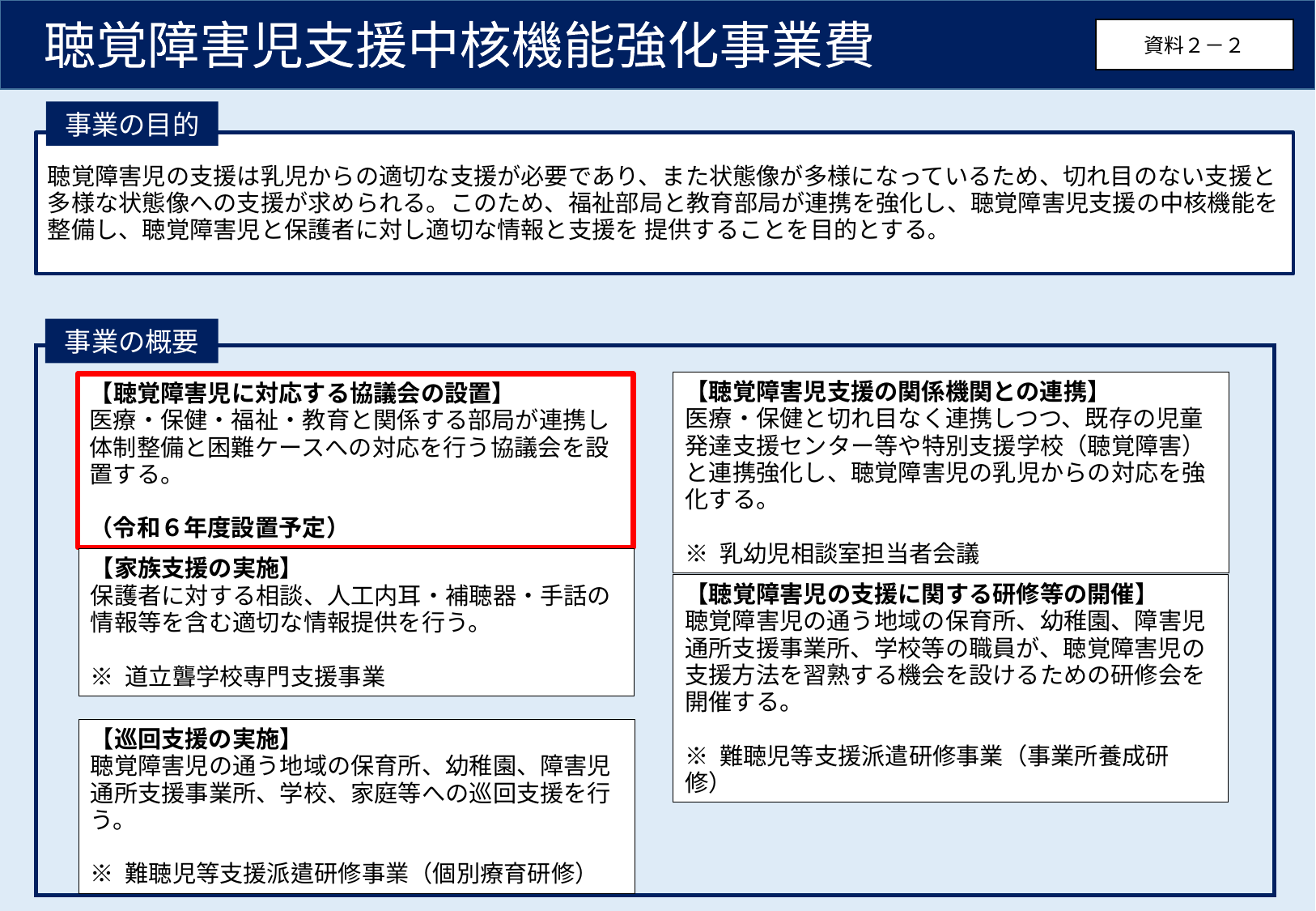

資料２－２
聴覚障害児支援中核機能強化事業費
事業の目的

聴覚障害児の支援は乳児からの適切な支援が必要であり、また状態像が多様になっているため、切れ目のない支援と多様な状態像への支援が求められる。このため、福祉部局と教育部局が連携を強化し、聴覚障害児支援の中核機能を整備し、聴覚障害児と保護者に対し適切な情報と支援を 提供することを目的とする。

事業の概要

【聴覚障害児支援の関係機関との連携】
医療・保健と切れ目なく連携しつつ、既存の児童発達支援センター等や特別支援学校（聴覚障害）と連携強化し、聴覚障害児の乳児からの対応を強化する。

※ 乳幼児相談室担当者会議
【聴覚障害児に対応する協議会の設置】
医療・保健・福祉・教育と関係する部局が連携し体制整備と困難ケースへの対応を行う協議会を設置する。

（令和６年度設置予定）
【家族支援の実施】
保護者に対する相談、人工内耳・補聴器・手話の情報等を含む適切な情報提供を行う。

※ 道立聾学校専門支援事業
【聴覚障害児の支援に関する研修等の開催】
聴覚障害児の通う地域の保育所、幼稚園、障害児通所支援事業所、学校等の職員が、聴覚障害児の支援方法を習熟する機会を設けるための研修会を開催する。

※ 難聴児等支援派遣研修事業（事業所養成研修）
【巡回支援の実施】
聴覚障害児の通う地域の保育所、幼稚園、障害児通所支援事業所、学校、家庭等への巡回支援を行う。

※ 難聴児等支援派遣研修事業（個別療育研修）